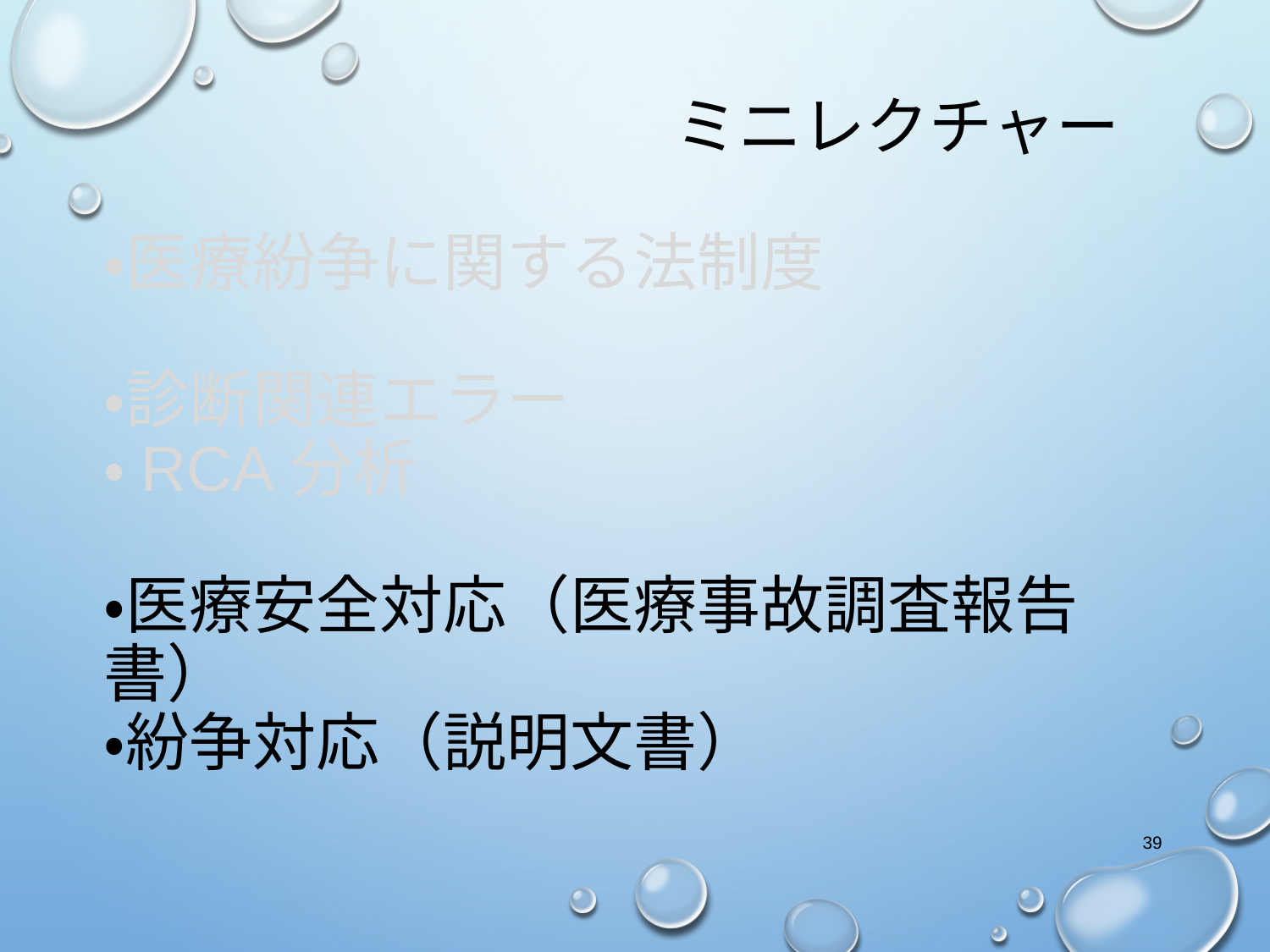

# ミニレクチャー ・医療紛争に関する法制度 ・診断関連エラー ・RCA分析 ・医療安全対応（医療事故調査報告書） ・紛争対応（説明文書）
39